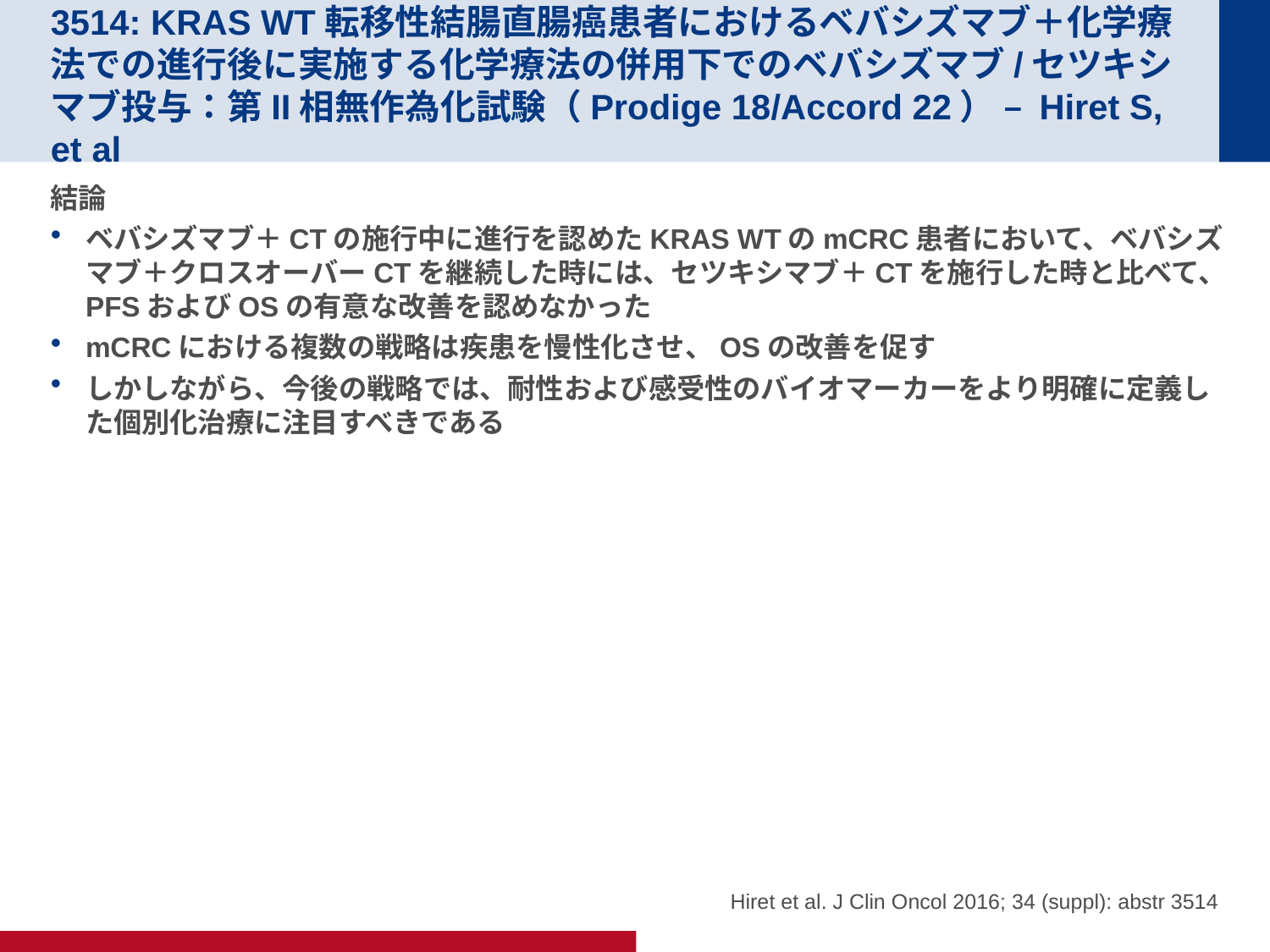

# 3514: KRAS WT転移性結腸直腸癌患者におけるベバシズマブ＋化学療法での進行後に実施する化学療法の併用下でのベバシズマブ/セツキシマブ投与：第II相無作為化試験（Prodige 18/Accord 22） – Hiret S, et al
結論
ベバシズマブ＋CTの施行中に進行を認めたKRAS WTのmCRC患者において、ベバシズマブ＋クロスオーバーCTを継続した時には、セツキシマブ＋CTを施行した時と比べて、PFSおよびOSの有意な改善を認めなかった
mCRCにおける複数の戦略は疾患を慢性化させ、OSの改善を促す
しかしながら、今後の戦略では、耐性および感受性のバイオマーカーをより明確に定義した個別化治療に注目すべきである
Hiret et al. J Clin Oncol 2016; 34 (suppl): abstr 3514